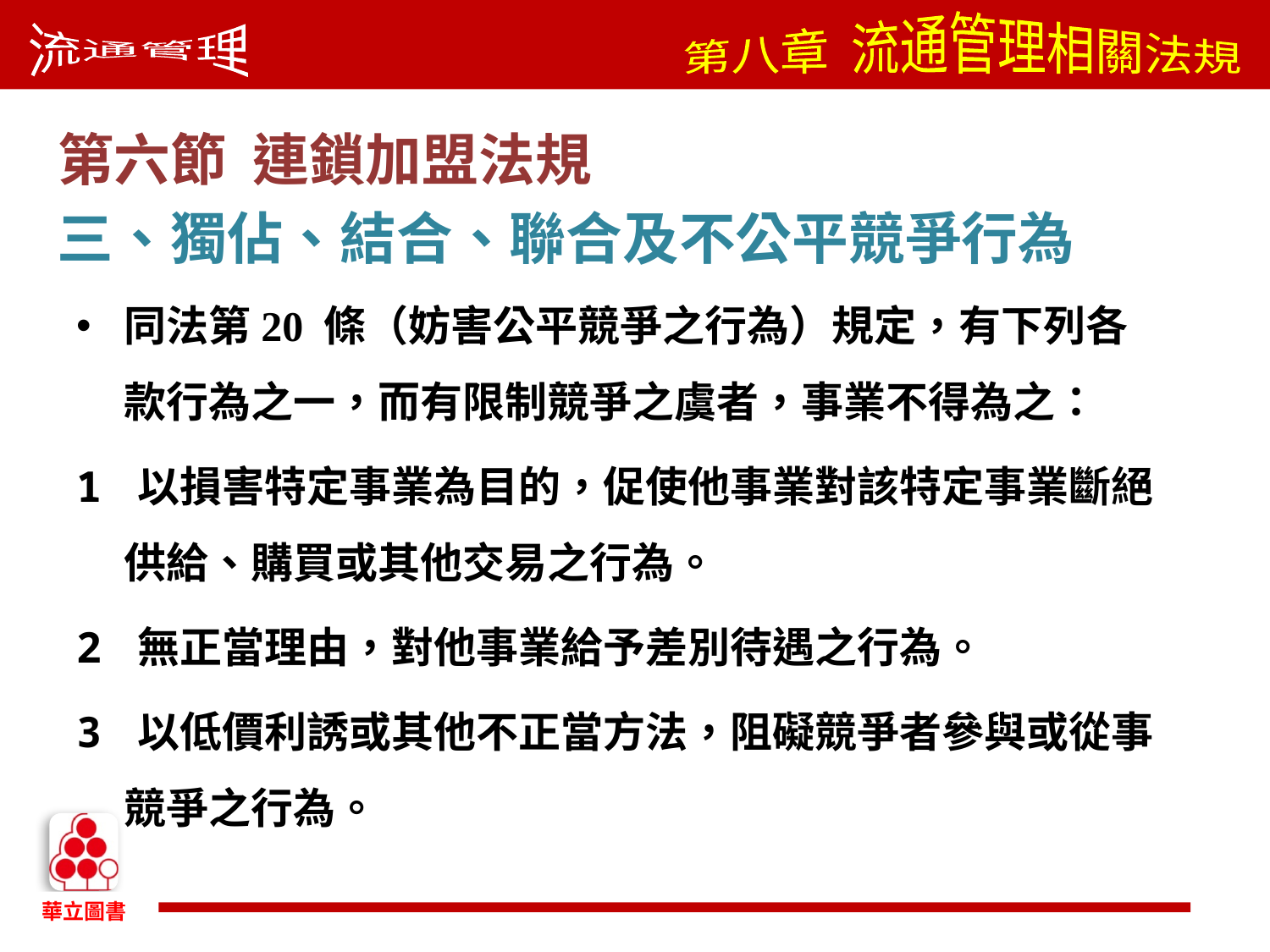

第六節  連鎖加盟法規
三、獨佔、結合、聯合及不公平競爭行為
同法第20 條（妨害公平競爭之行為）規定，有下列各款行為之一，而有限制競爭之虞者，事業不得為之：
1 以損害特定事業為目的，促使他事業對該特定事業斷絕供給、購買或其他交易之行為。
2 無正當理由，對他事業給予差別待遇之行為。
3 以低價利誘或其他不正當方法，阻礙競爭者參與或從事競爭之行為。